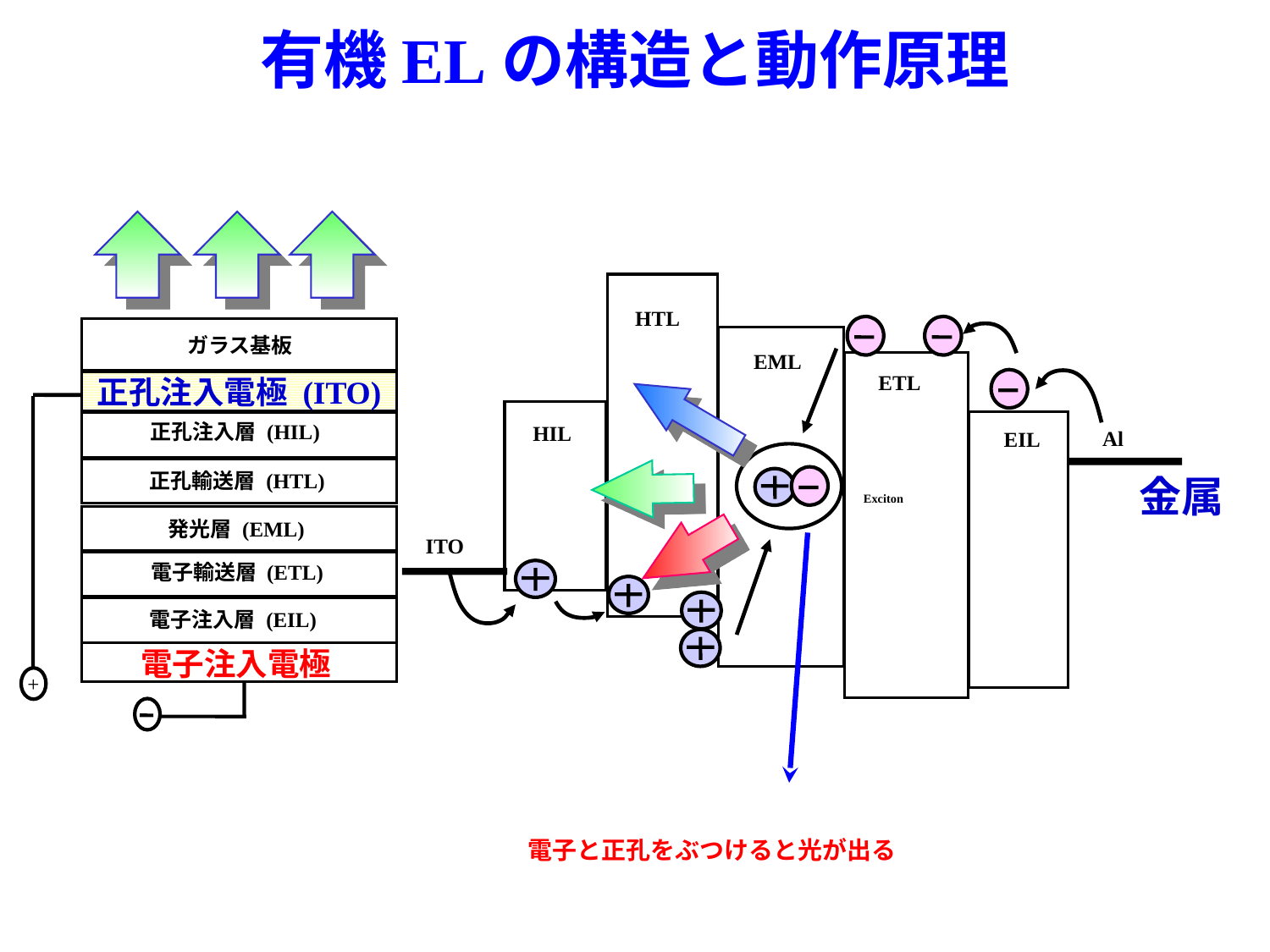

有機ELの構造と動作原理

HTL

EML

ETL

Al
EIL

HIL

Exciton

ITO

ガラス基板
正孔注入電極 (ITO)

正孔注入層 (HIL)

正孔輸送層 (HTL)
金属

発光層 (EML)

電子輸送層 (ETL)

電子注入層 (EIL)
電子注入電極

+

電子と正孔をぶつけると光が出る